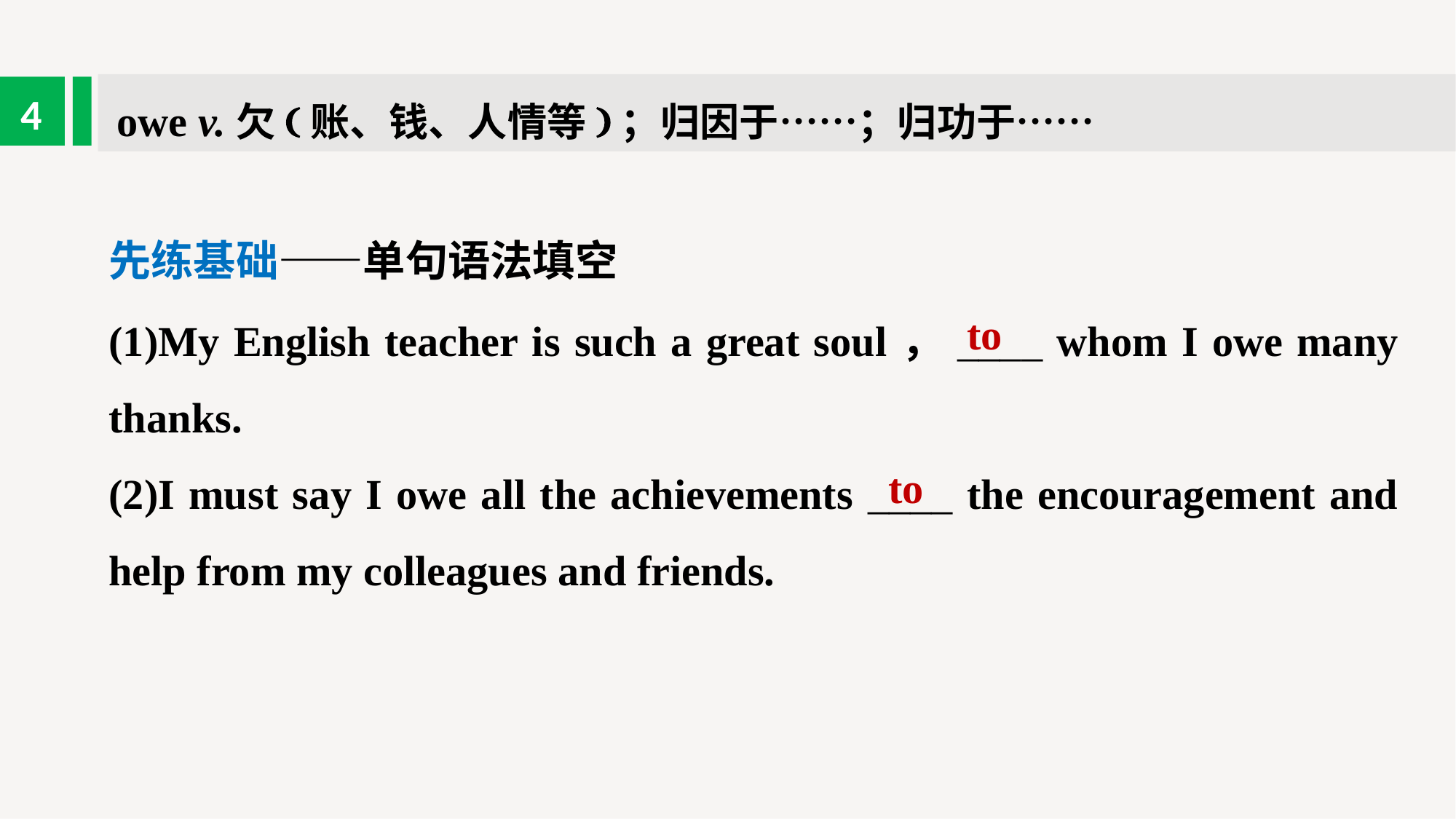

owe v.欠(账、钱、人情等)；归因于……；归功于……

4
先练基础——单句语法填空
(1)My English teacher is such a great soul，____ whom I owe many thanks.
(2)I must say I owe all the achievements ____ the encouragement and help from my colleagues and friends.
to
to